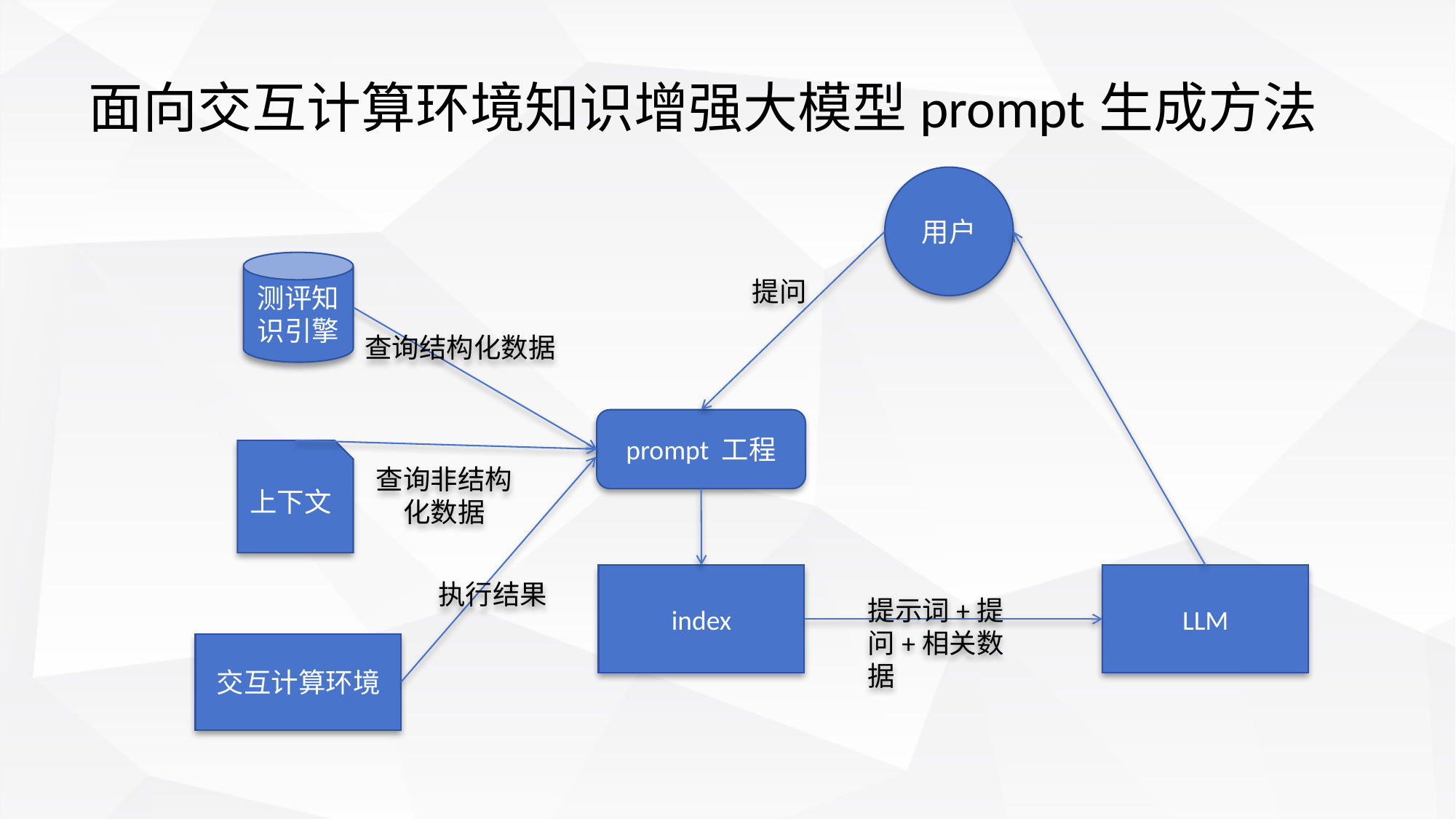

# 面向交互计算环境知识增强大模型prompt生成方法
用户
测评知识引擎
提问
查询结构化数据
prompt 工程
上下文
查询非结构化数据
index
LLM
执行结果
提示词+提问+相关数据
交互计算环境